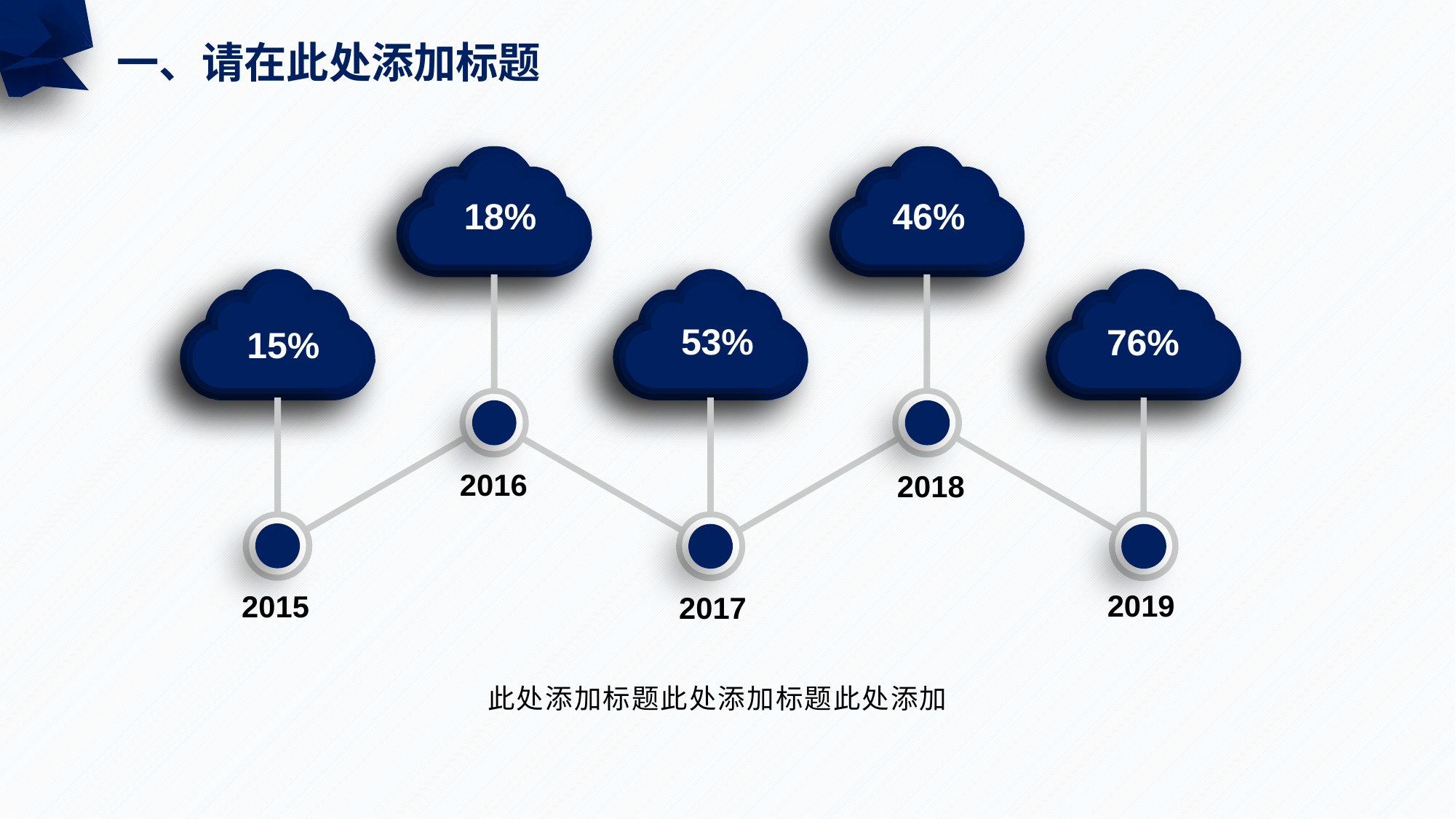

一、请在此处添加标题

18%

46%

15%

53%

76%

2016
2018
2019
2015
2017
此处添加标题此处添加标题此处添加